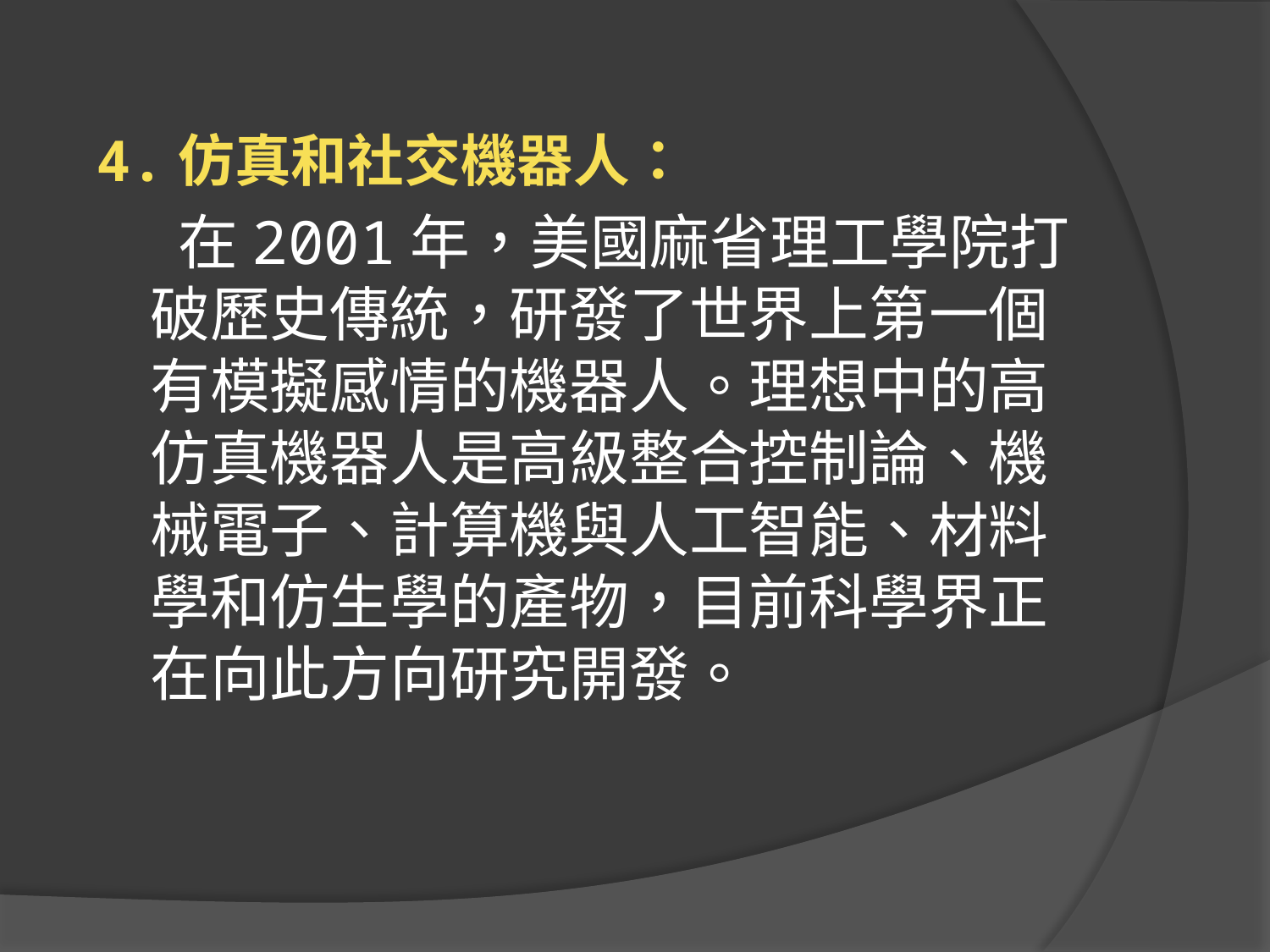

4.仿真和社交機器人：
     在2001年，美國麻省理工學院打破歷史傳統，研發了世界上第一個有模擬感情的機器人。理想中的高仿真機器人是高級整合控制論、機械電子、計算機與人工智能、材料學和仿生學的產物，目前科學界正在向此方向研究開發。